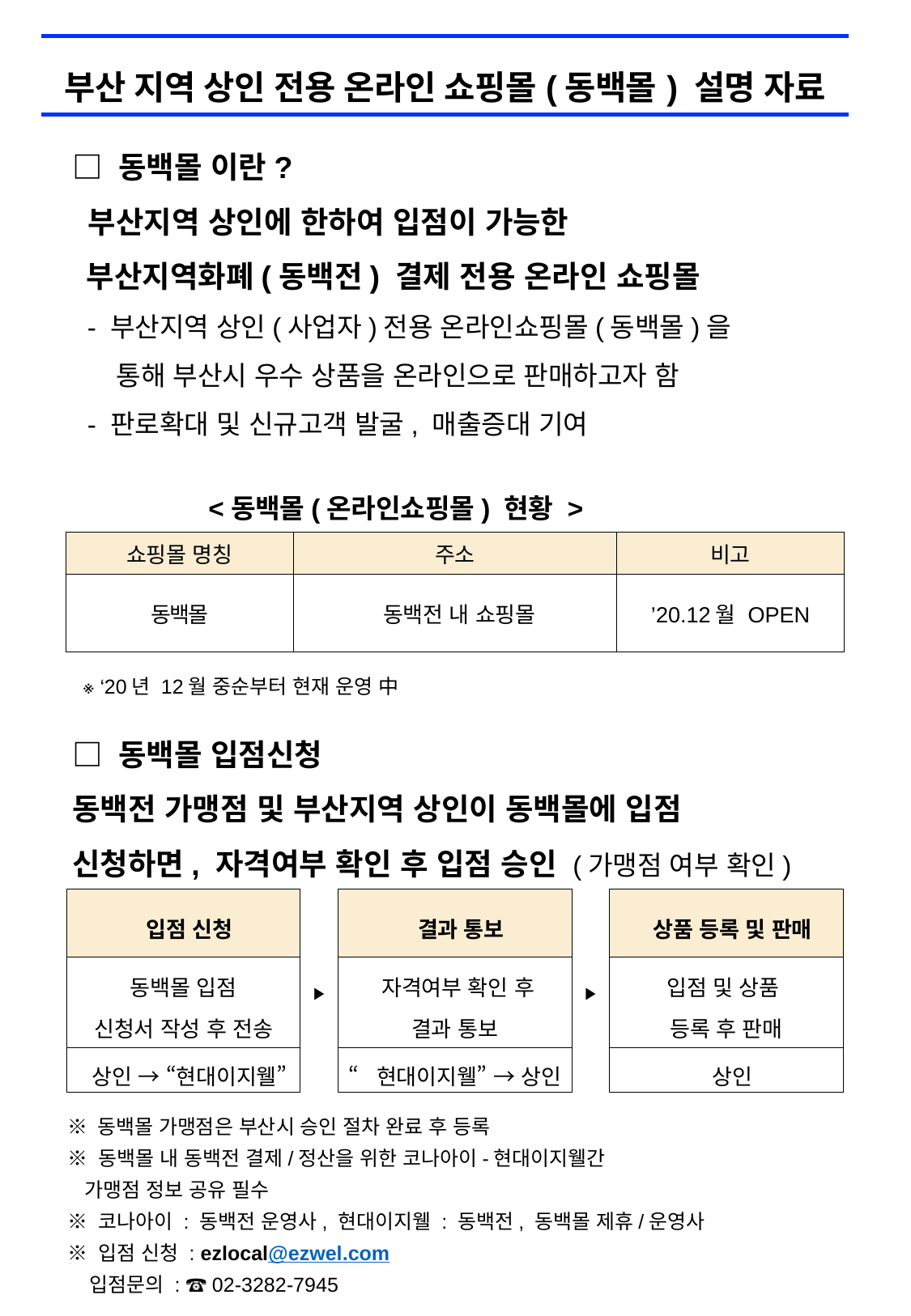

| 부산 지역 상인 전용 온라인 쇼핑몰(동백몰) 설명 자료 |
| --- |

□ 동백몰 이란?
 부산지역 상인에 한하여 입점이 가능한
 부산지역화폐(동백전) 결제 전용 온라인 쇼핑몰
  - 부산지역 상인(사업자)전용 온라인쇼핑몰(동백몰)을
     통해 부산시 우수 상품을 온라인으로 판매하고자 함
  - 판로확대 및 신규고객 발굴, 매출증대 기여

                <동백몰(온라인쇼핑몰) 현황 >
| 쇼핑몰 명칭 | 주소 | 비고 |
| --- | --- | --- |
| 동백몰 | 동백전 내 쇼핑몰 | ’20.12월 OPEN |
※ ‘20년 12월 중순부터 현재 운영 中
□ 동백몰 입점신청
동백전 가맹점 및 부산지역 상인이 동백몰에 입점
신청하면, 자격여부 확인 후 입점 승인 (가맹점 여부 확인)
| 입점 신청 | ▶ | 결과 통보 | ▶ | 상품 등록 및 판매 |
| --- | --- | --- | --- | --- |
| 동백몰 입점 신청서 작성 후 전송 |  | 자격여부 확인 후 결과 통보 |  | 입점 및 상품 등록 후 판매 |
| 상인 → “현대이지웰” |  | “현대이지웰” → 상인 |  | 상인 |
※ 동백몰 가맹점은 부산시 승인 절차 완료 후 등록
※ 동백몰 내 동백전 결제/정산을 위한 코나아이-현대이지웰간
   가맹점 정보 공유 필수
※ 코나아이 : 동백전 운영사, 현대이지웰 : 동백전, 동백몰 제휴/운영사
※ 입점 신청 : ezlocal@ezwel.com
   입점문의 : ☎ 02-3282-7945